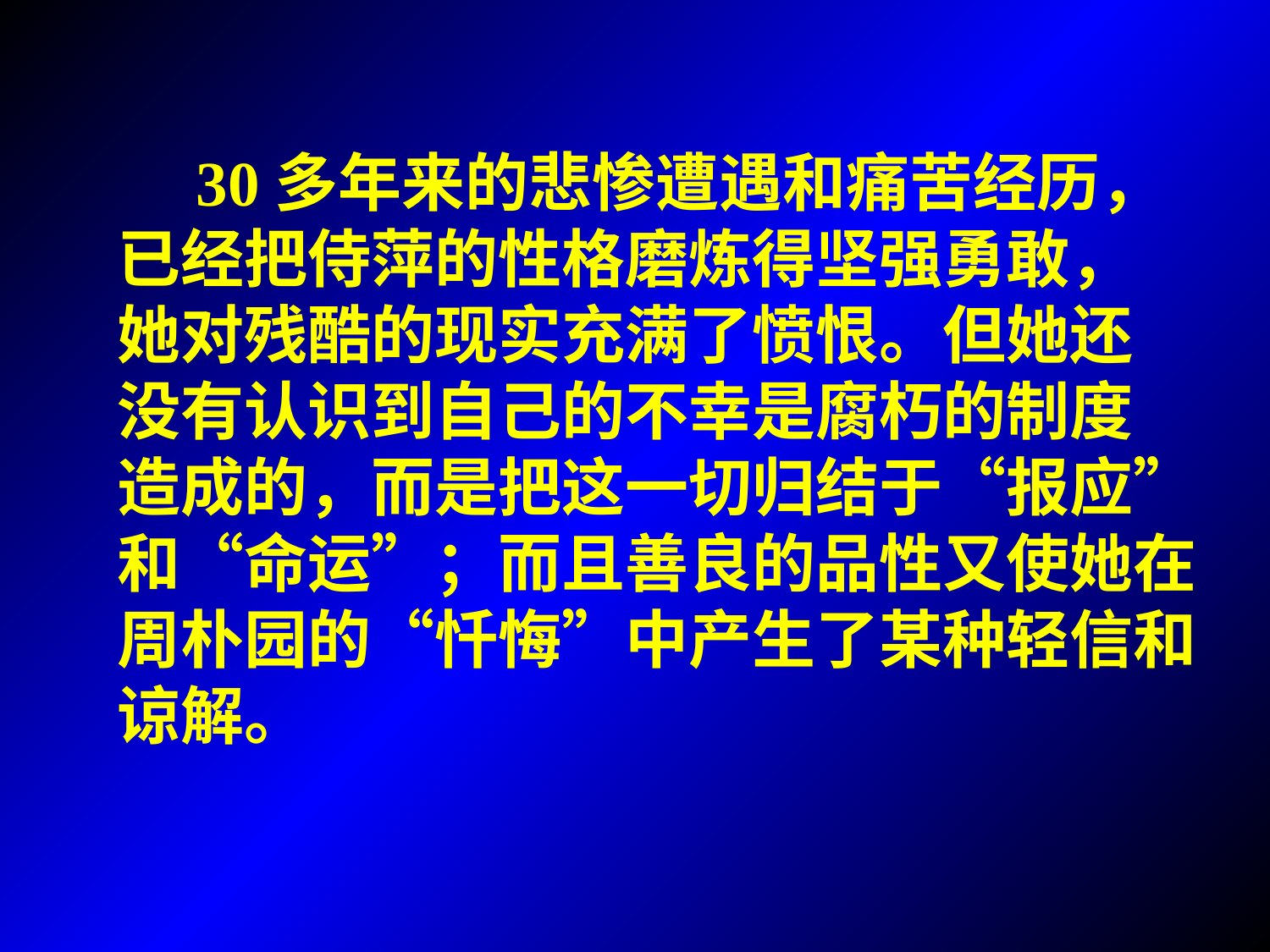

30多年来的悲惨遭遇和痛苦经历，
已经把侍萍的性格磨炼得坚强勇敢，
她对残酷的现实充满了愤恨。但她还
没有认识到自己的不幸是腐朽的制度
造成的，而是把这一切归结于“报应”
和“命运”；而且善良的品性又使她在
周朴园的“忏悔”中产生了某种轻信和
谅解。